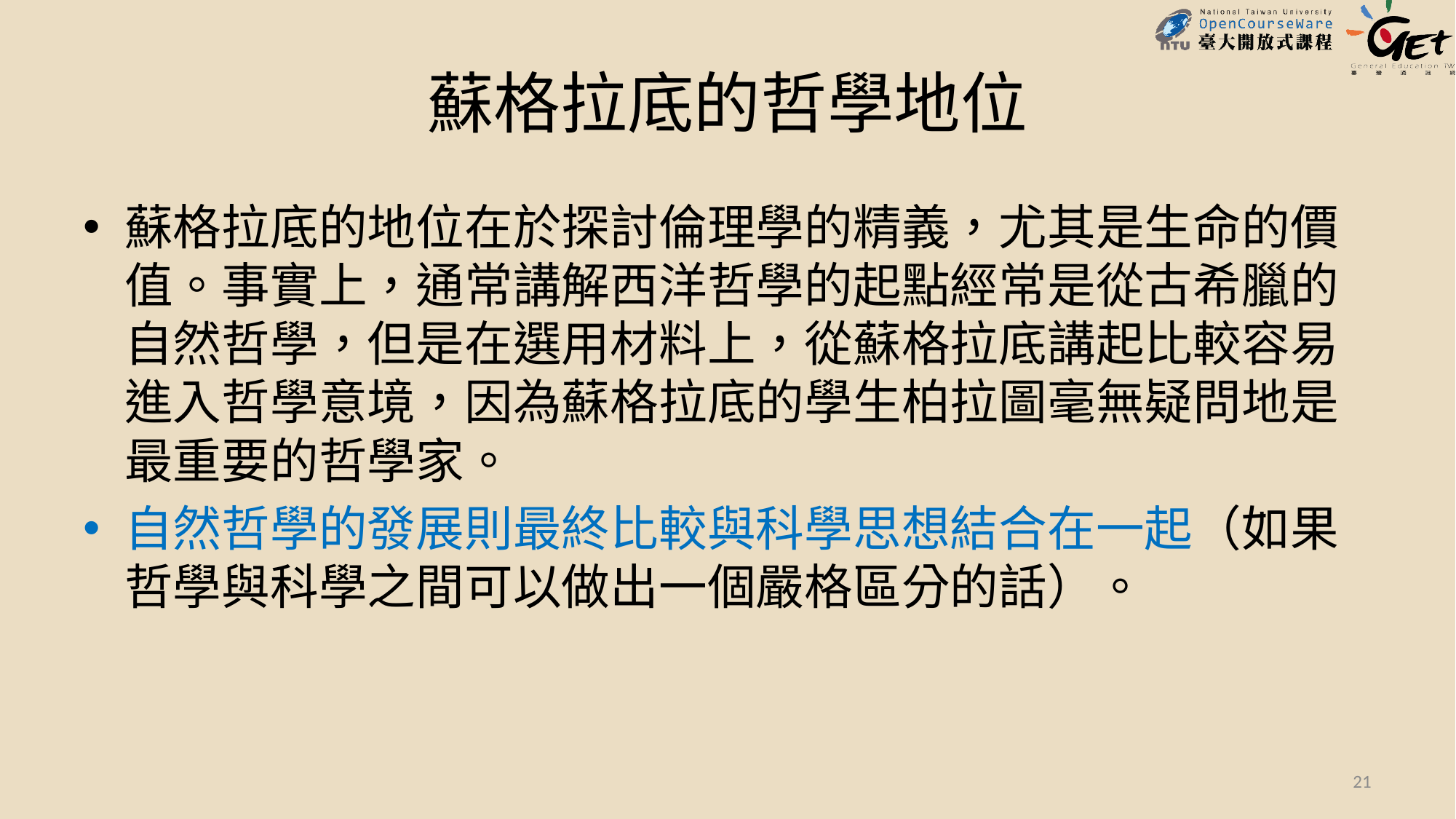

# 蘇格拉底的哲學地位
蘇格拉底的地位在於探討倫理學的精義，尤其是生命的價值。事實上，通常講解西洋哲學的起點經常是從古希臘的自然哲學，但是在選用材料上，從蘇格拉底講起比較容易進入哲學意境，因為蘇格拉底的學生柏拉圖毫無疑問地是最重要的哲學家。
自然哲學的發展則最終比較與科學思想結合在一起（如果哲學與科學之間可以做出一個嚴格區分的話）。
21